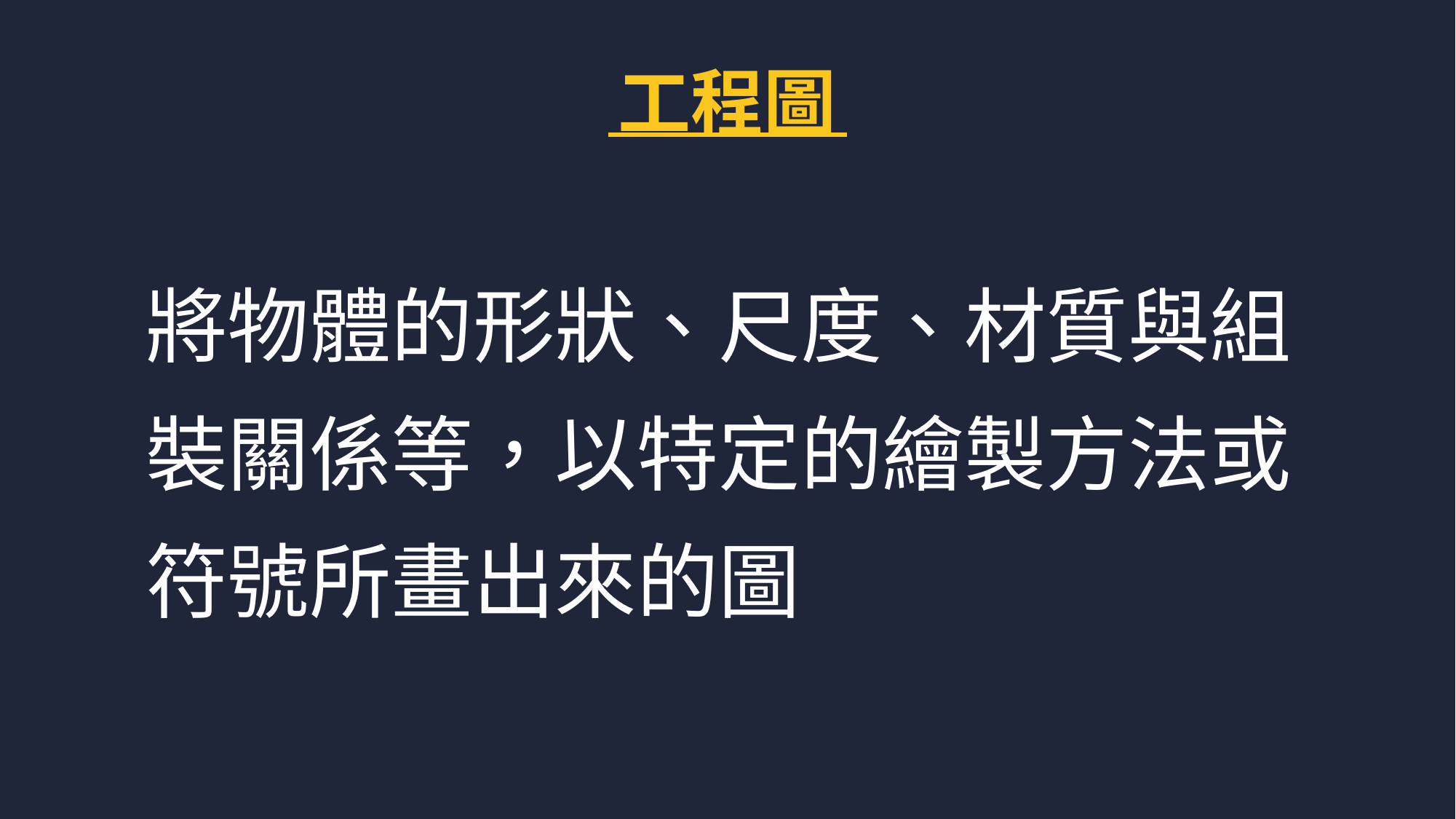

工程圖
將物體的形狀、尺度、材質與組裝關係等，以特定的繪製方法或符號所畫出來的圖